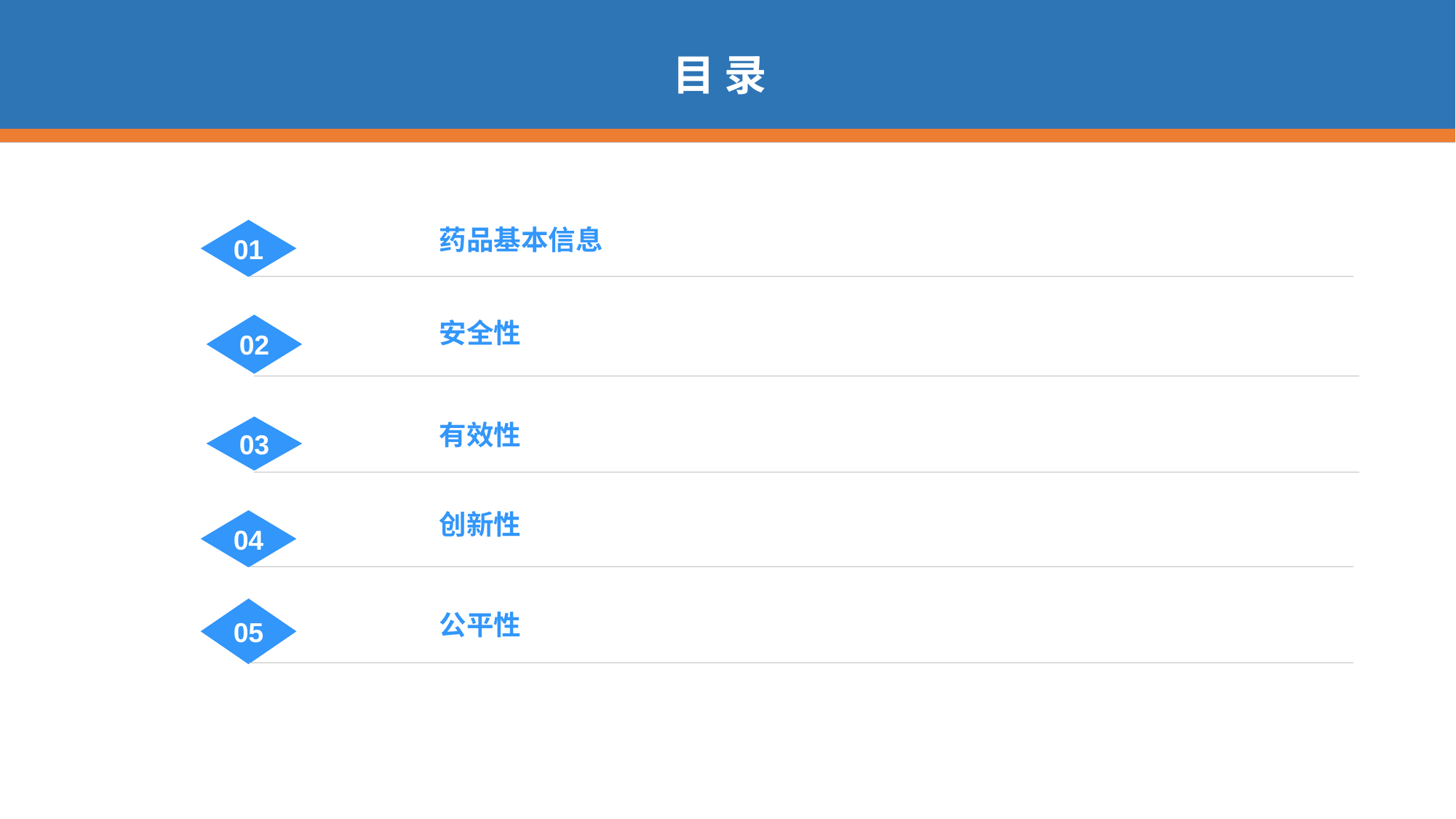

# 目 录
01
药品基本信息

安全性
02

有效性
03

创新性
04

05
公平性